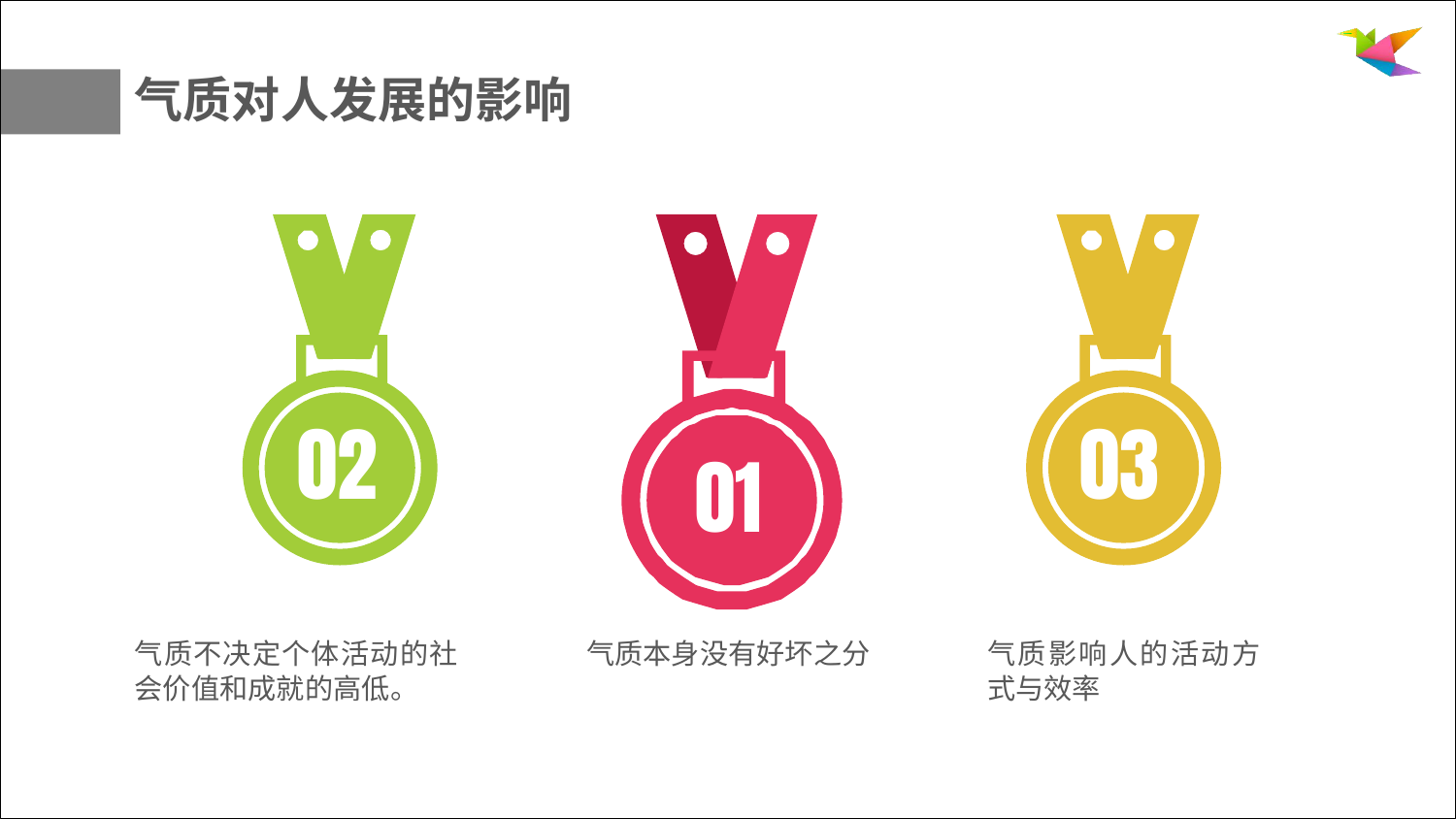

# 气质对人发展的影响

02
03
01
气质影响人的活动方 式与效率
气质不决定个体活动的社 会价值和成就的高低。
气质本身没有好坏之分